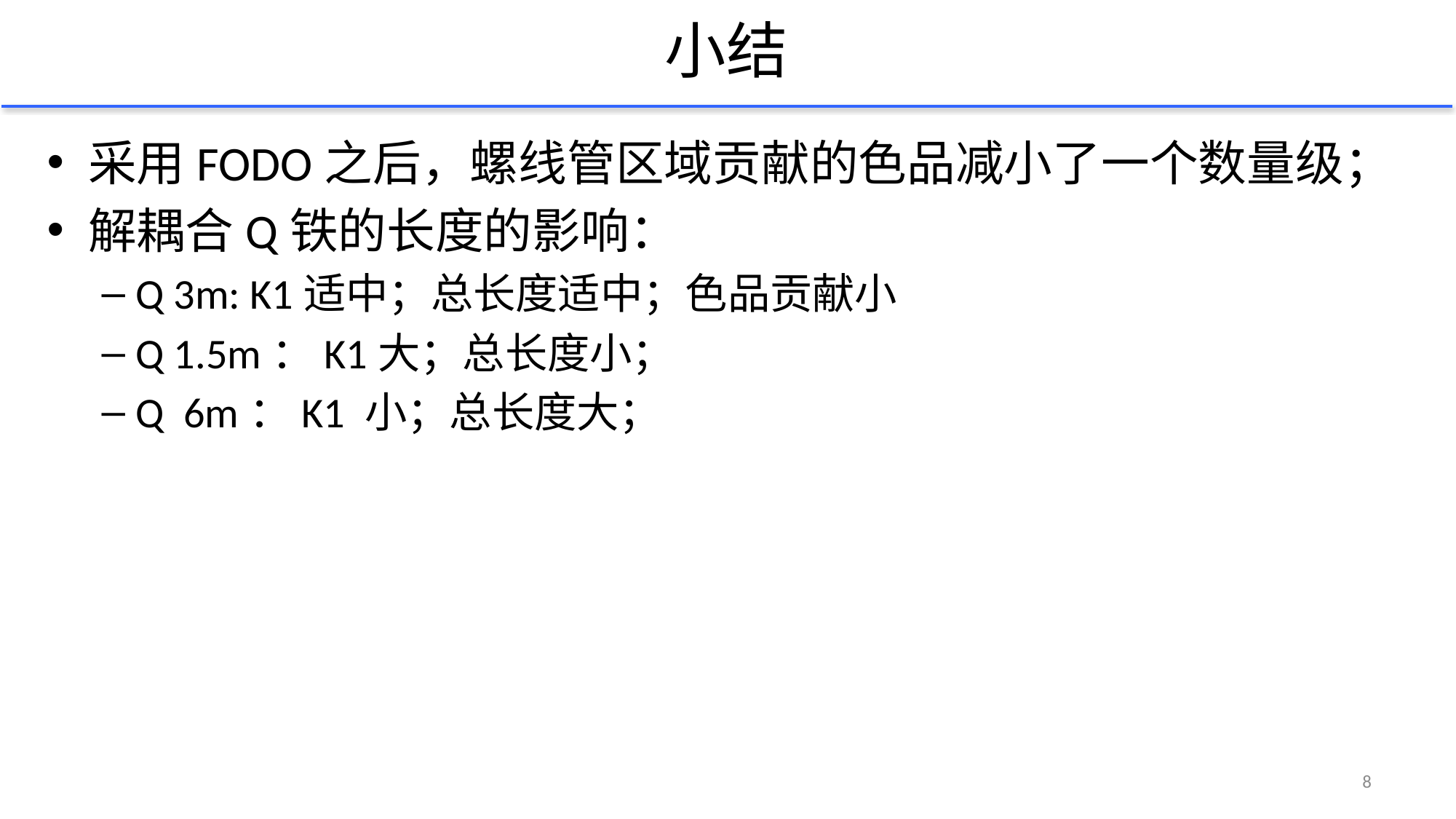

# 小结
采用FODO之后，螺线管区域贡献的色品减小了一个数量级；
解耦合Q铁的长度的影响：
Q 3m: K1适中；总长度适中；色品贡献小
Q 1.5m：K1大；总长度小；
Q  6m：K1 小；总长度大；
8